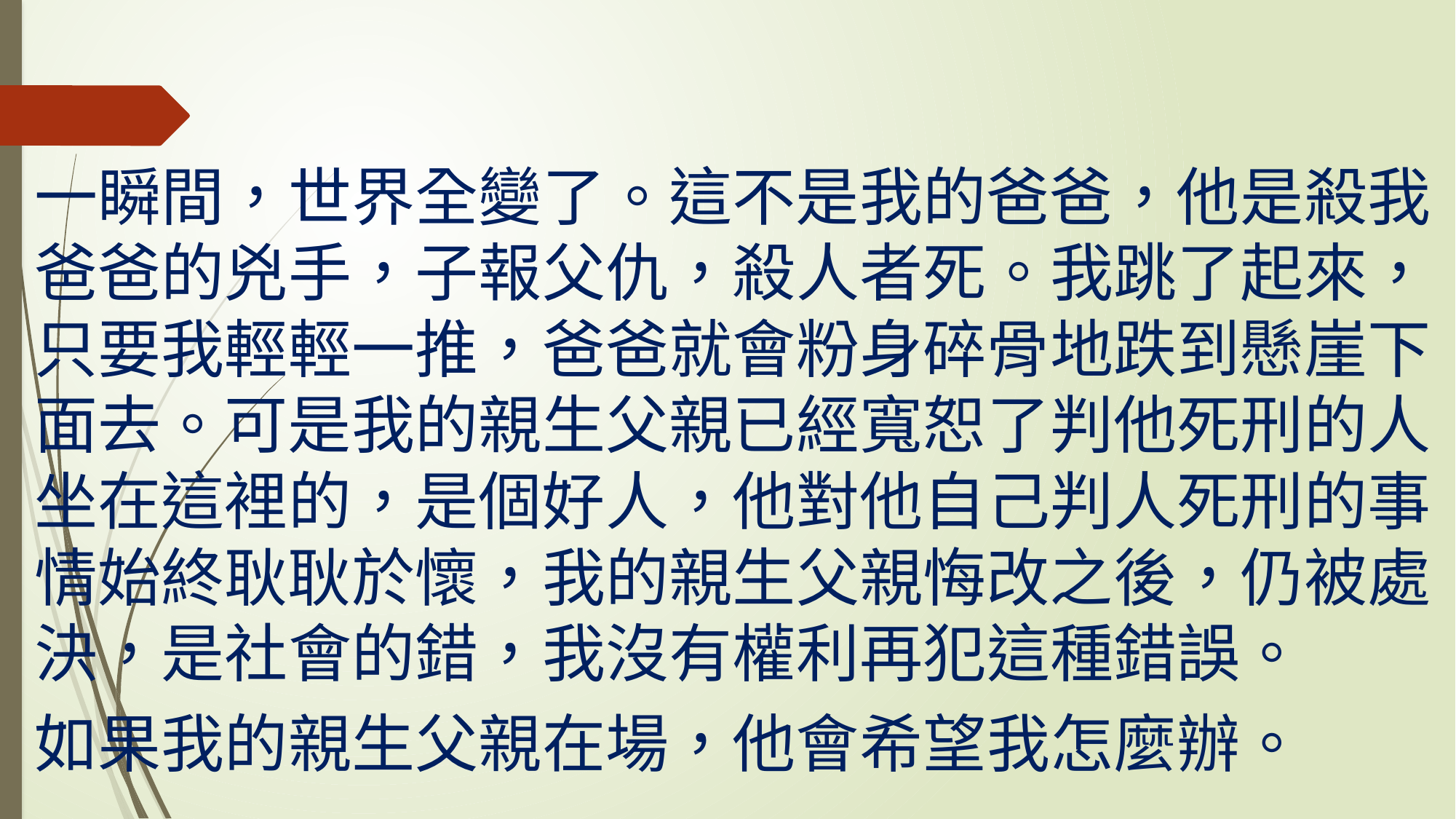

#
一瞬間，世界全變了。這不是我的爸爸，他是殺我爸爸的兇手，子報父仇，殺人者死。我跳了起來，只要我輕輕一推，爸爸就會粉身碎骨地跌到懸崖下面去。可是我的親生父親已經寬恕了判他死刑的人，坐在這裡的，是個好人，他對他自己判人死刑的事情始終耿耿於懷，我的親生父親悔改之後，仍被處決，是社會的錯，我沒有權利再犯這種錯誤。
如果我的親生父親在場，他會希望我怎麼辦。